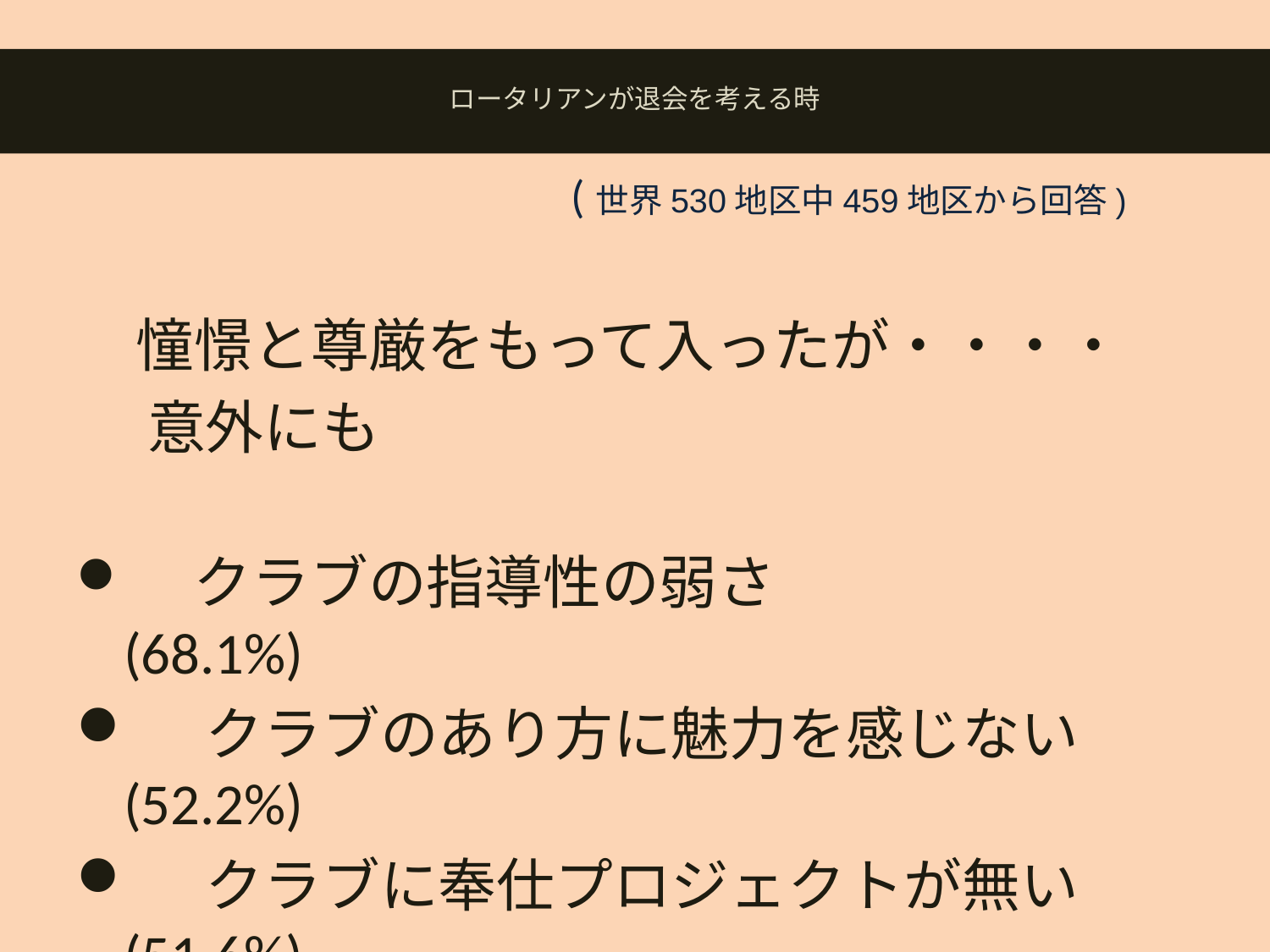

# ロータリアンが退会を考える時
                                         (世界530地区中459地区から回答)

    憧憬と尊厳をもって入ったが・・・・
　 意外にも

　 クラブの指導性の弱さ                     (68.1%)
　 クラブのあり方に魅力を感じない  (52.2%)
　 クラブに奉仕プロジェクトが無い   (51.6%)